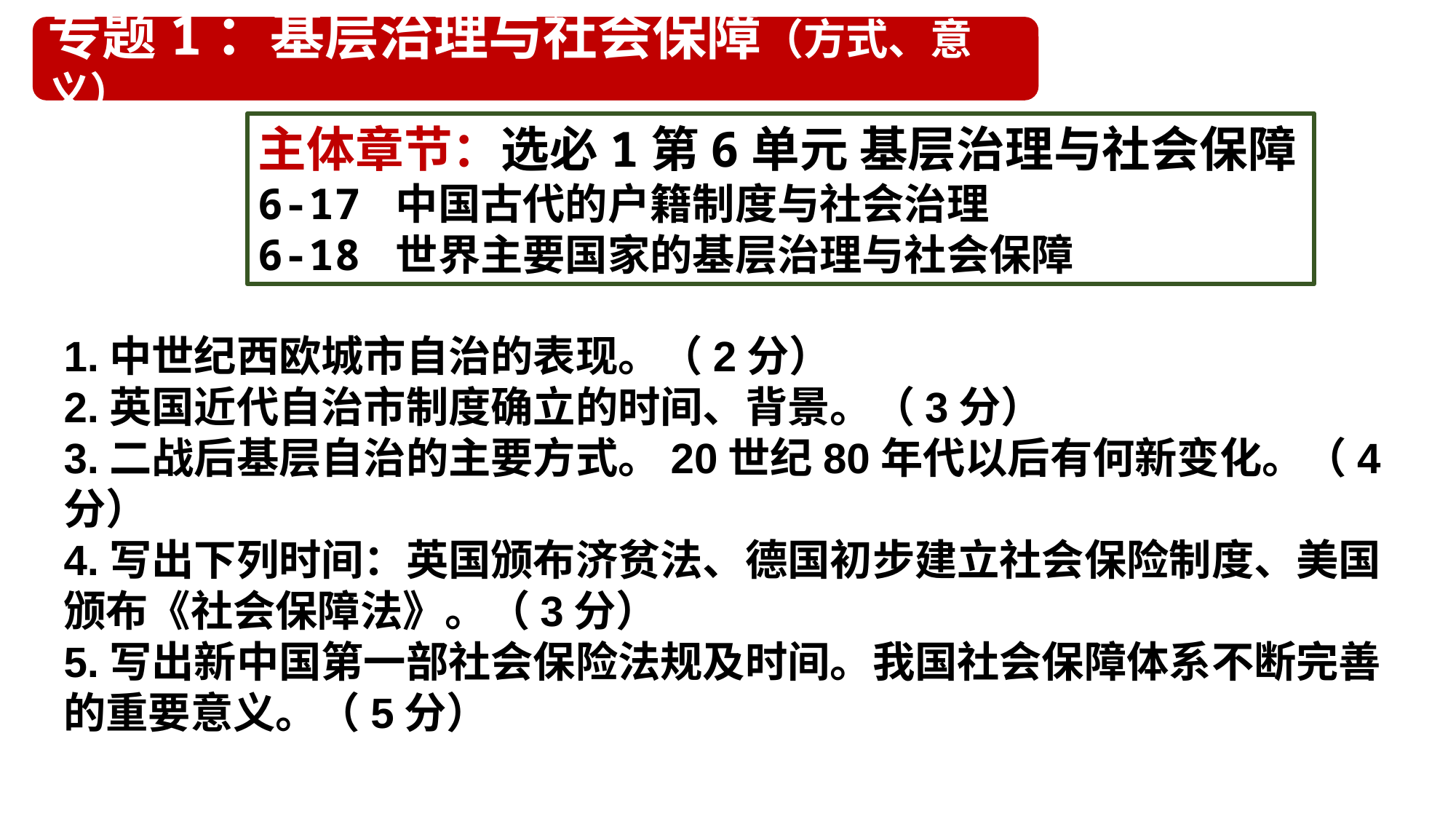

专题1：基层治理与社会保障（方式、意义）
主体章节：选必1第6单元 基层治理与社会保障
6-17 中国古代的户籍制度与社会治理
6-18 世界主要国家的基层治理与社会保障
1.中世纪西欧城市自治的表现。（2分）
2.英国近代自治市制度确立的时间、背景。（3分）
3.二战后基层自治的主要方式。20世纪80年代以后有何新变化。（4分）
4.写出下列时间：英国颁布济贫法、德国初步建立社会保险制度、美国颁布《社会保障法》。（3分）
5.写出新中国第一部社会保险法规及时间。我国社会保障体系不断完善的重要意义。（5分）